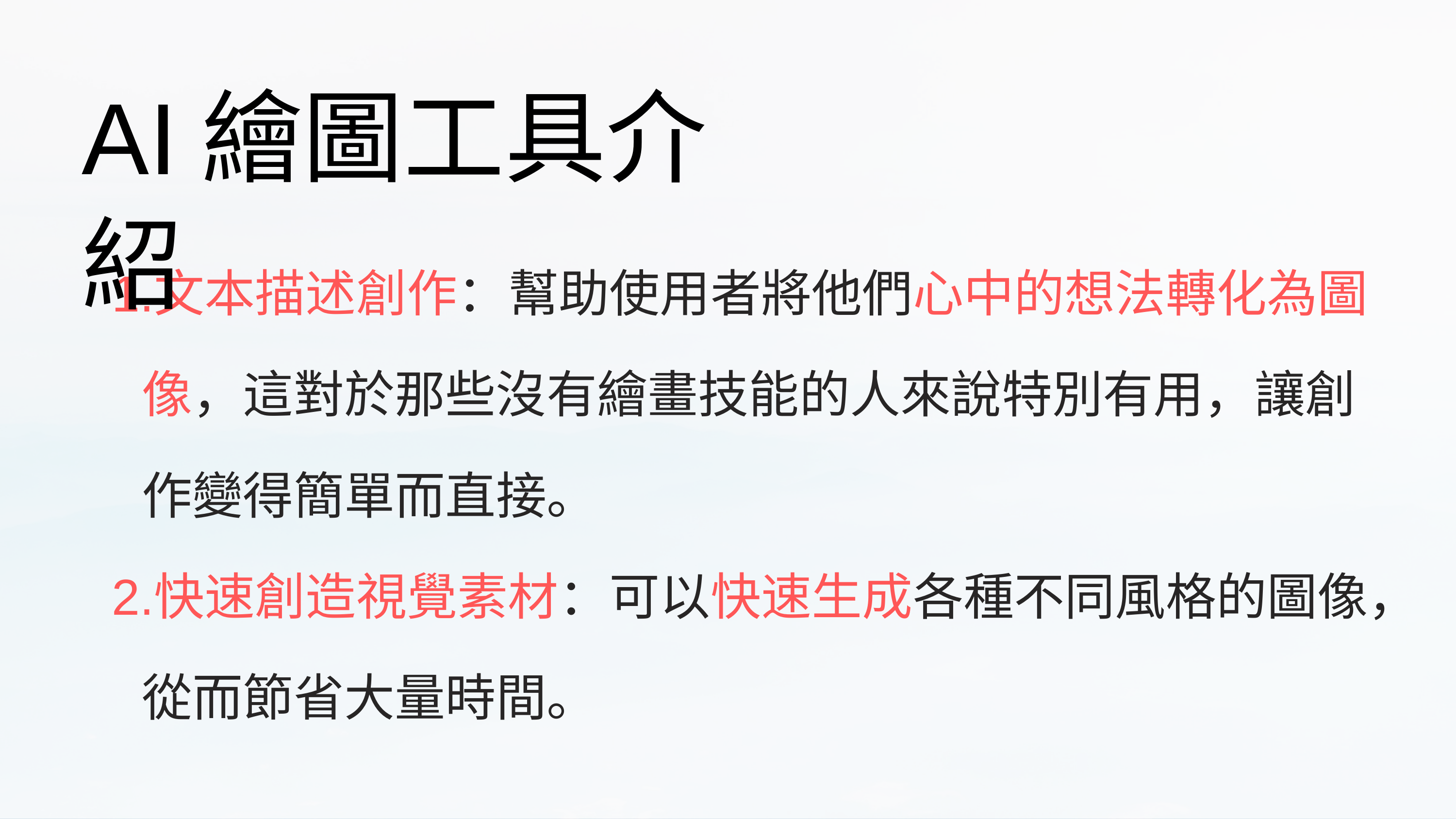

AI繪圖工具介紹
文本描述創作：幫助使用者將他們心中的想法轉化為圖像，這對於那些沒有繪畫技能的人來說特別有用，讓創作變得簡單而直接。
快速創造視覺素材：可以快速生成各種不同風格的圖像，從而節省大量時間。